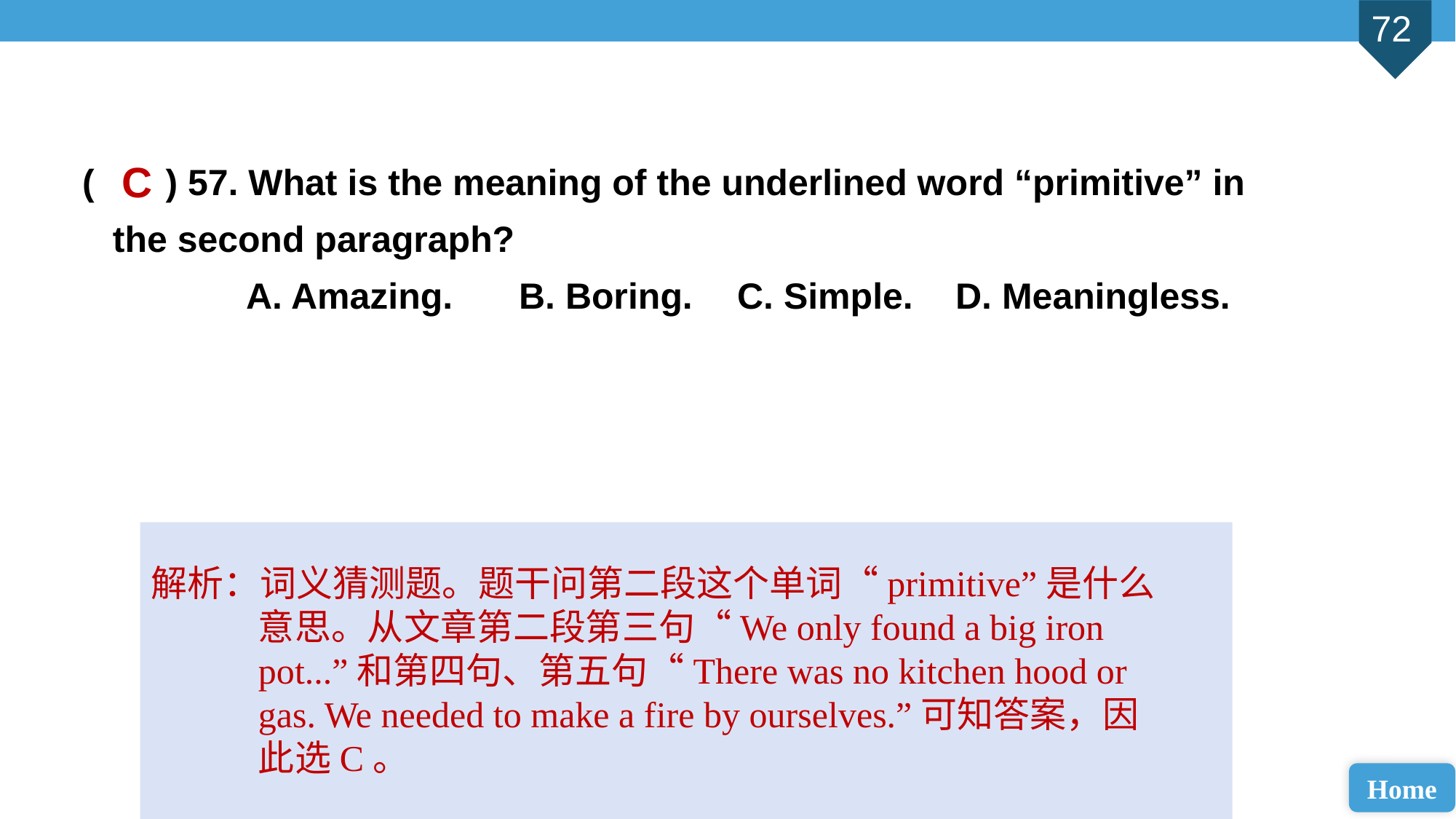

(       ) 57. What is the meaning of the underlined word “primitive” in 		       the second paragraph?
A. Amazing.	B. Boring.	C. Simple.	D. Meaningless.
C

解析：词义猜测题。题干问第二段这个单词“primitive”是什么意思。从文章第二段第三句“We only found a big iron pot...”和第四句、第五句“There was no kitchen hood or gas. We needed to make a fire by ourselves.”可知答案，因此选C。